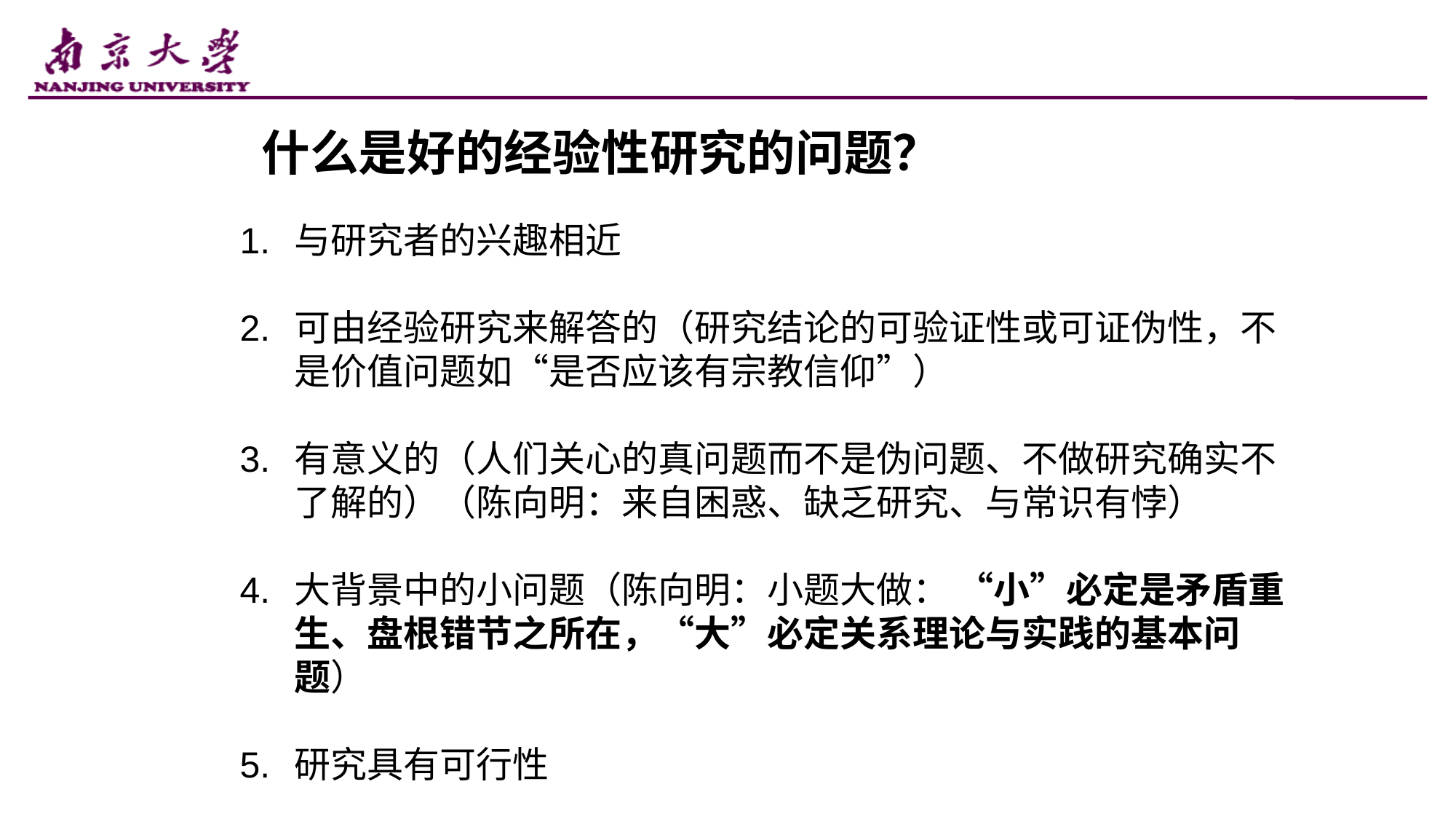

什么是好的经验性研究的问题？
与研究者的兴趣相近

可由经验研究来解答的（研究结论的可验证性或可证伪性，不是价值问题如“是否应该有宗教信仰”）

有意义的（人们关心的真问题而不是伪问题、不做研究确实不了解的）（陈向明：来自困惑、缺乏研究、与常识有悖）

大背景中的小问题（陈向明：小题大做： “小”必定是矛盾重生、盘根错节之所在，“大”必定关系理论与实践的基本问题）

研究具有可行性